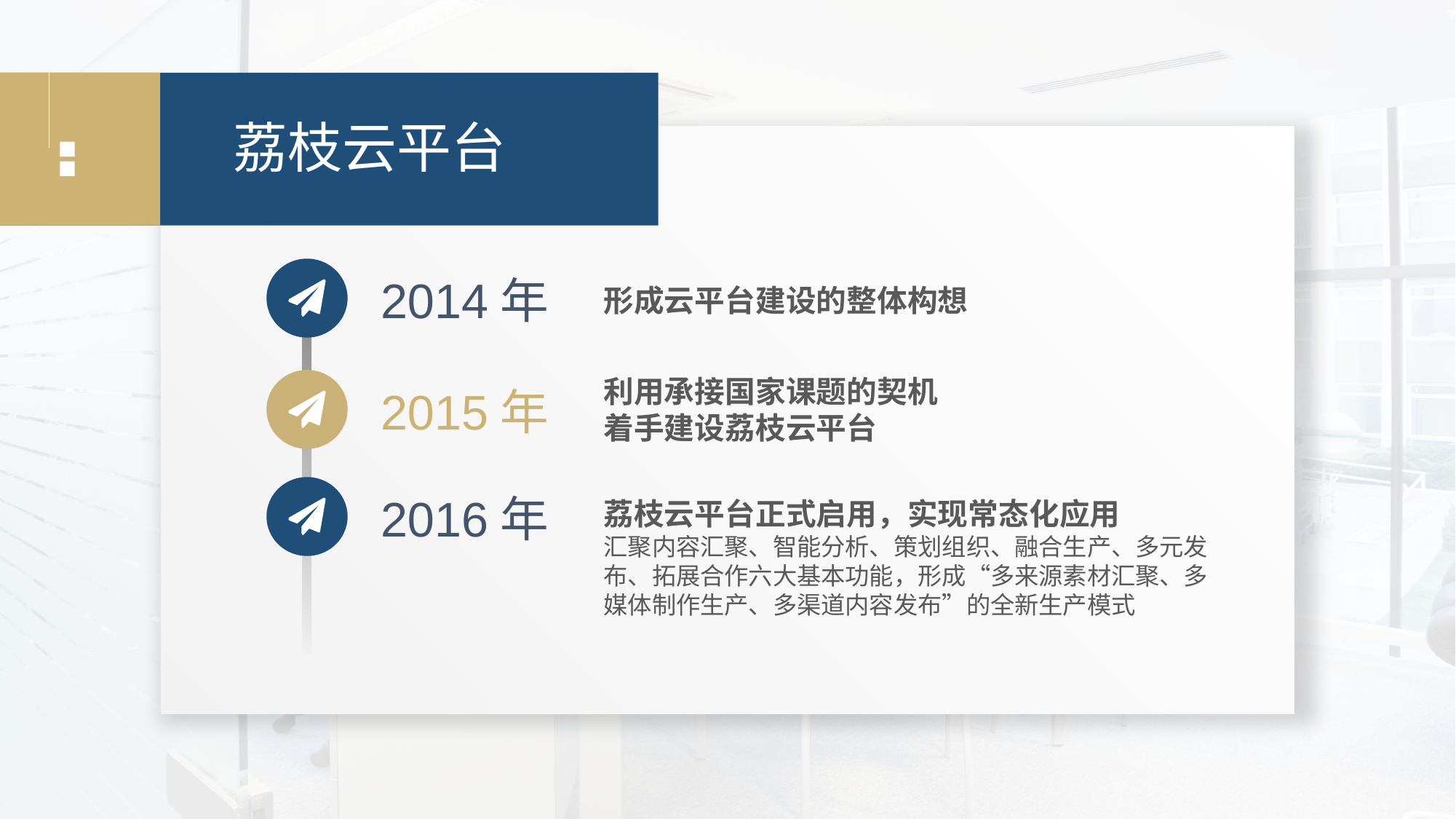

荔枝云平台

2014年
形成云平台建设的整体构想

利用承接国家课题的契机
着手建设荔枝云平台

2015年

2016年
荔枝云平台正式启用，实现常态化应用
汇聚内容汇聚、智能分析、策划组织、融合生产、多元发布、拓展合作六大基本功能，形成“多来源素材汇聚、多媒体制作生产、多渠道内容发布”的全新生产模式